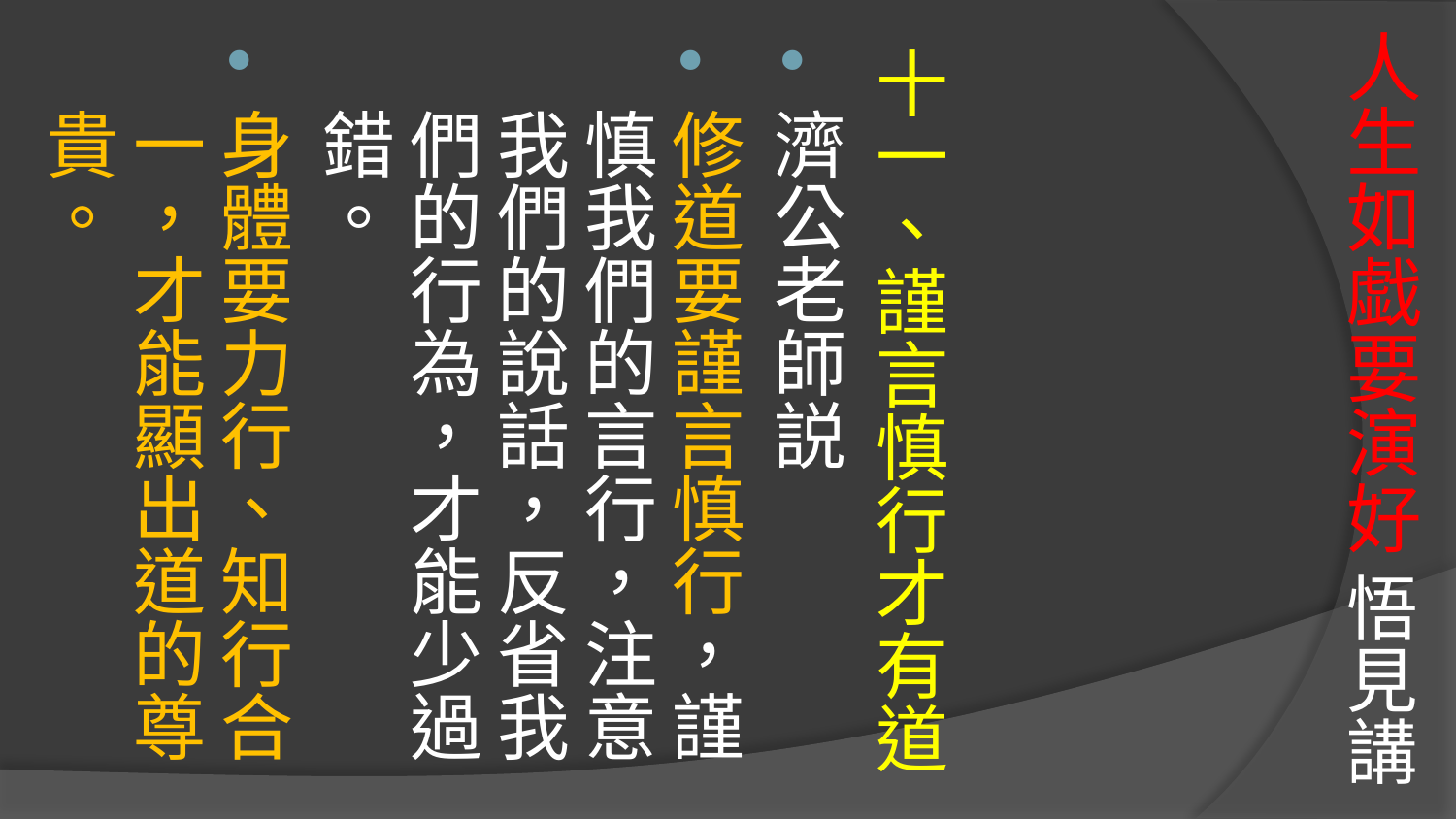

# 人生如戯要演好 悟見講
十一、謹言慎行才有道
濟公老師説
修道要謹言慎行，謹慎我們的言行，注意我們的說話，反省我們的行為，才能少過錯。
身體要力行、知行合一，才能顯出道的尊貴。